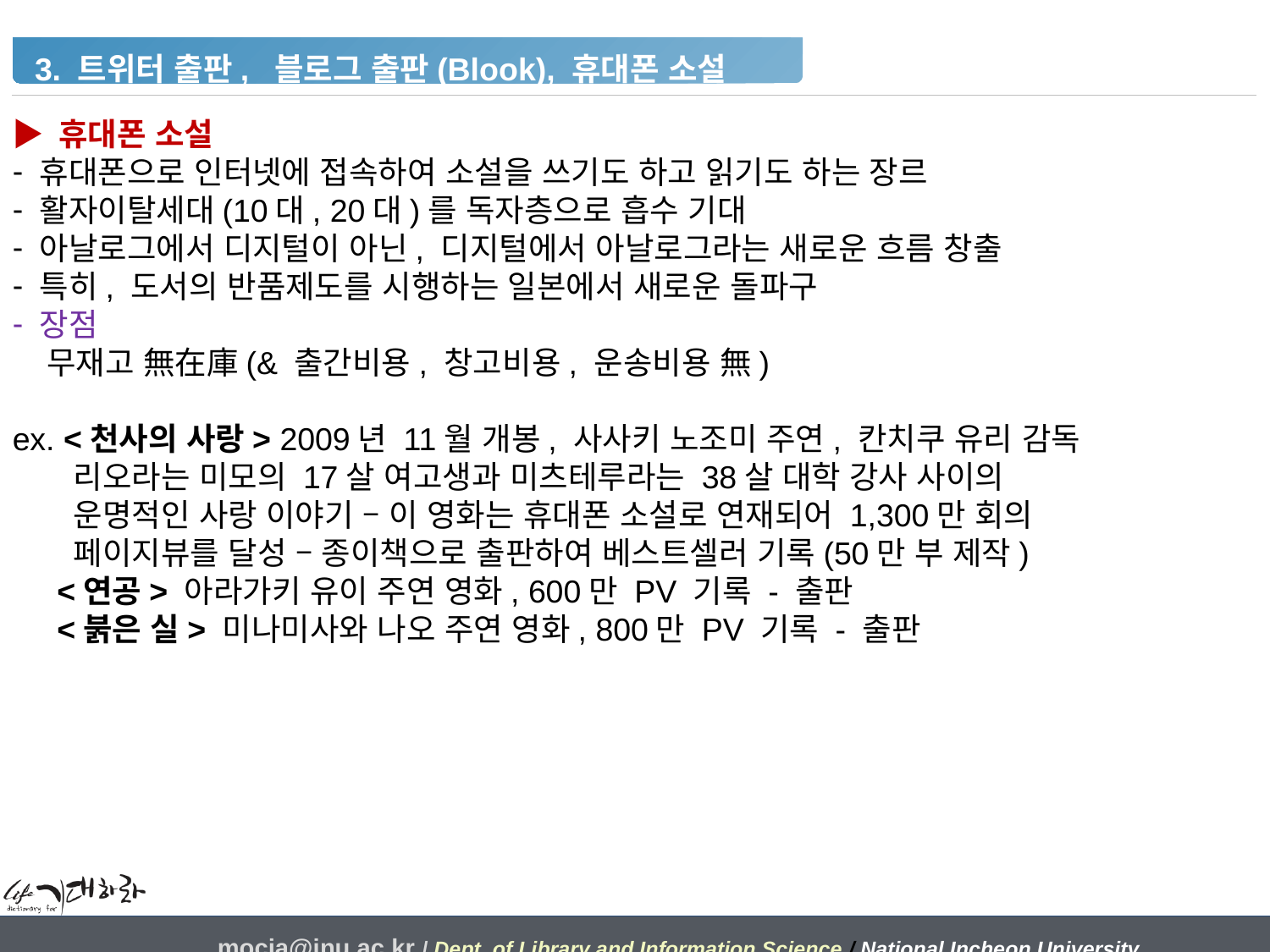

3. 트위터 출판,  블로그 출판(Blook), 휴대폰 소설
▶ 휴대폰 소설
 휴대폰으로 인터넷에 접속하여 소설을 쓰기도 하고 읽기도 하는 장르
 활자이탈세대(10대, 20대)를 독자층으로 흡수 기대
 아날로그에서 디지털이 아닌, 디지털에서 아날로그라는 새로운 흐름 창출
 특히, 도서의 반품제도를 시행하는 일본에서 새로운 돌파구
 장점
   무재고 無在庫(& 출간비용, 창고비용, 운송비용 無)

ex. <천사의 사랑> 2009년 11월 개봉, 사사키 노조미 주연, 칸치쿠 유리 감독
      리오라는 미모의 17살 여고생과 미츠테루라는 38살 대학 강사 사이의
      운명적인 사랑 이야기 – 이 영화는 휴대폰 소설로 연재되어 1,300만 회의
      페이지뷰를 달성 – 종이책으로 출판하여 베스트셀러 기록(50만 부 제작)
     <연공> 아라가키 유이 주연 영화, 600만 PV 기록 - 출판
     <붉은 실> 미나미사와 나오 주연 영화, 800만 PV 기록 - 출판

mocja@inu.ac.kr / Dept. of Library and Information Science / National Incheon University